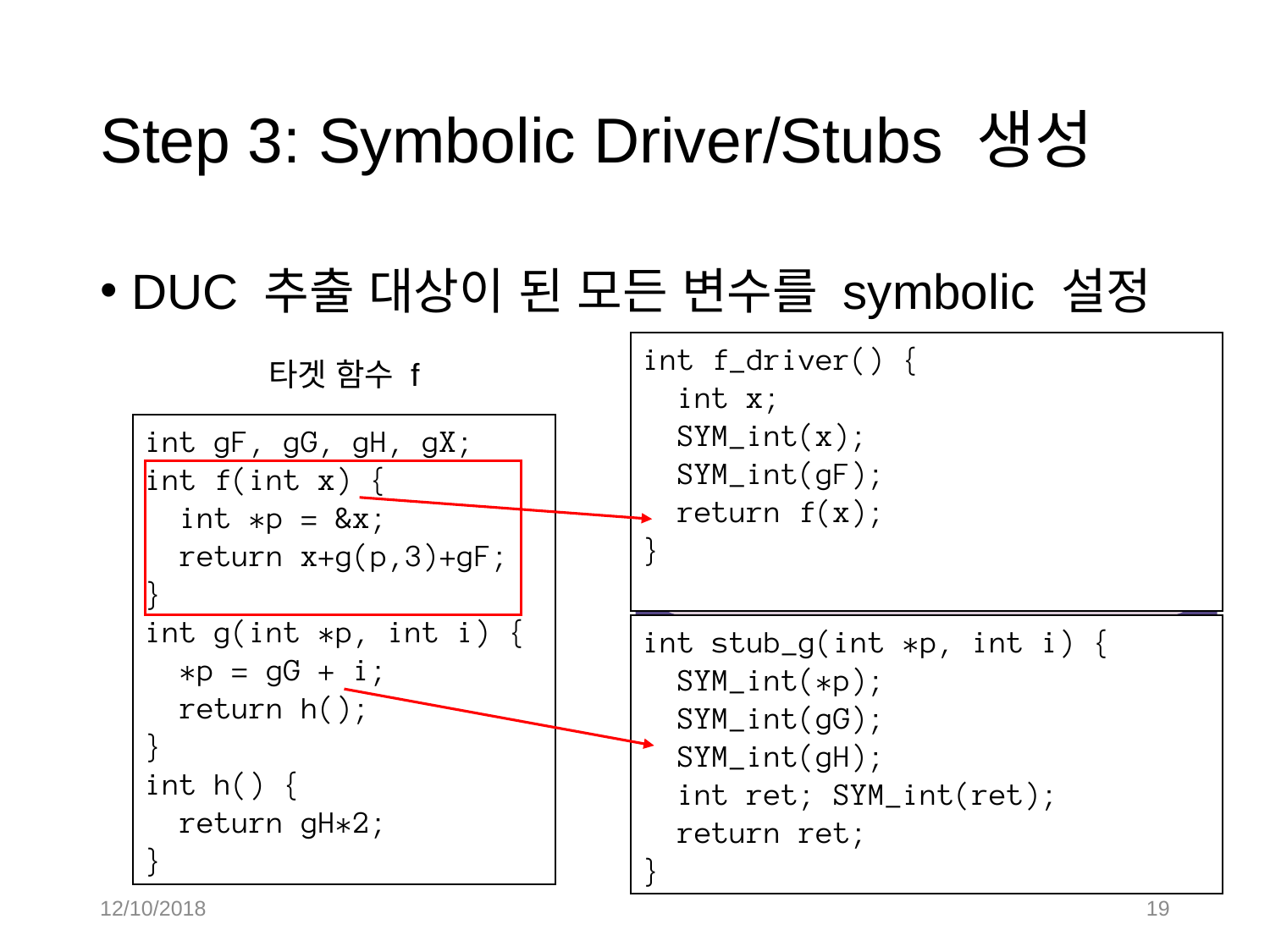

# Step 3: Symbolic Driver/Stubs 생성
DUC 추출 대상이 된 모든 변수를 symbolic 설정
DUC of f

Input of f

Param.
x
Global
gF
Output of g

Pointer
Param.
p
Return
value
Global
gG,gH
int f_driver() {
  int x;
  SYM_int(x);
  SYM_int(gF);
  return f(x);
}

타겟 함수 f
int gF, gG, gH, gX;
int f(int x) {
  int *p = &x;
  return x+g(p,3)+gF;
}
int g(int *p, int i) {
  *p = gG + i;
  return h();
}
int h() {
  return gH*2;
}

int stub_g(int *p, int i) {
  SYM_int(*p);
  SYM_int(gG);
  SYM_int(gH);
  int ret; SYM_int(ret);
  return ret;
}
12/10/2018
19